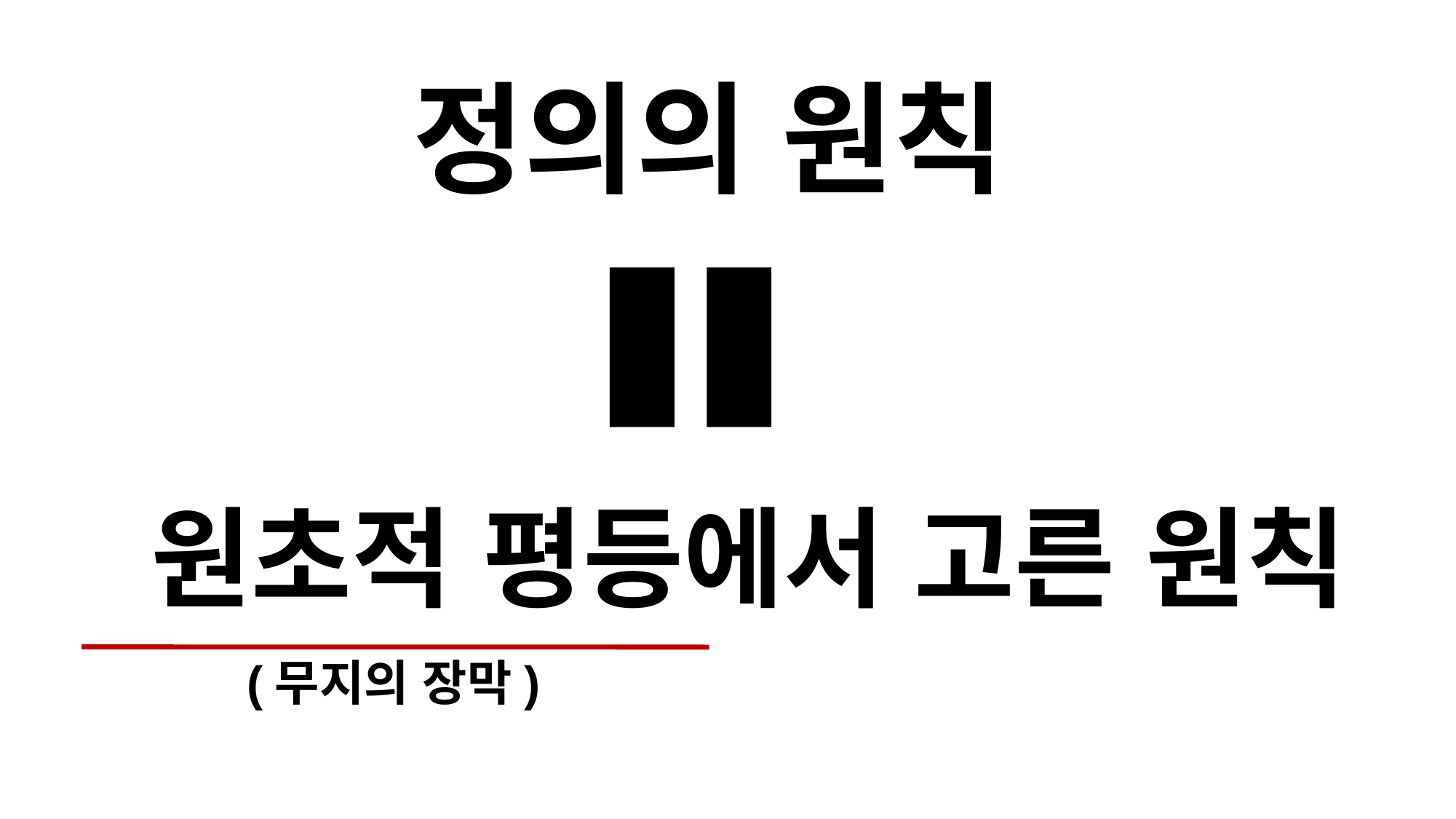

# 정의의 원칙

원초적 평등에서 고른 원칙
(무지의 장막)